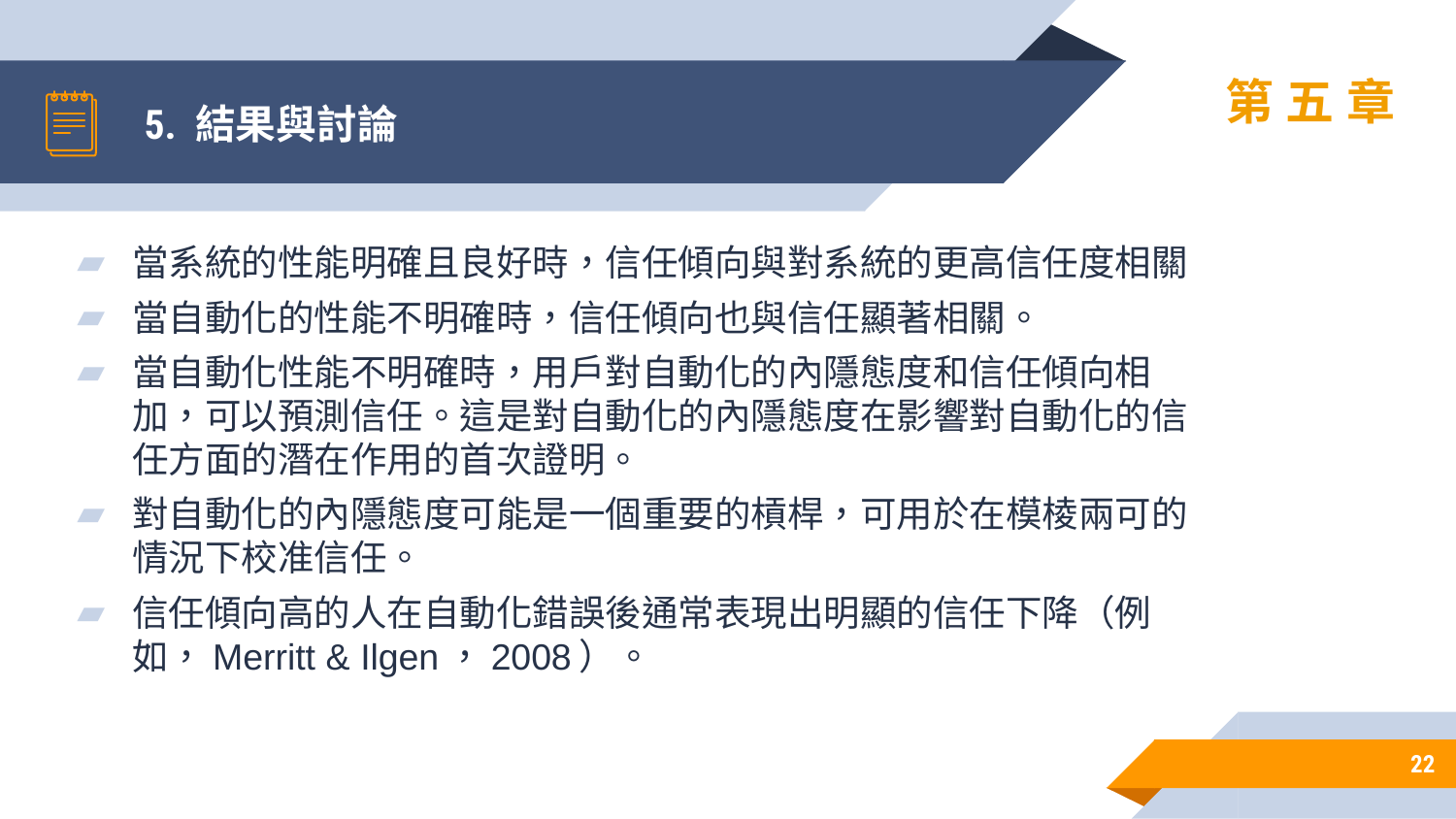

# 5. 結果與討論
第五章

當系統的性能明確且良好時，信任傾向與對系統的更高信任度相關
當自動化的性能不明確時，信任傾向也與信任顯著相關。
當自動化性能不明確時，用戶對自動化的內隱態度和信任傾向相加，可以預測信任。這是對自動化的內隱態度在影響對自動化的信任方面的潛在作用的首次證明。
對自動化的內隱態度可能是一個重要的槓桿，可用於在模棱兩可的情況下校准信任。
信任傾向高的人在自動化錯誤後通常表現出明顯的信任下降（例如，Merritt & Ilgen，2008）。
22